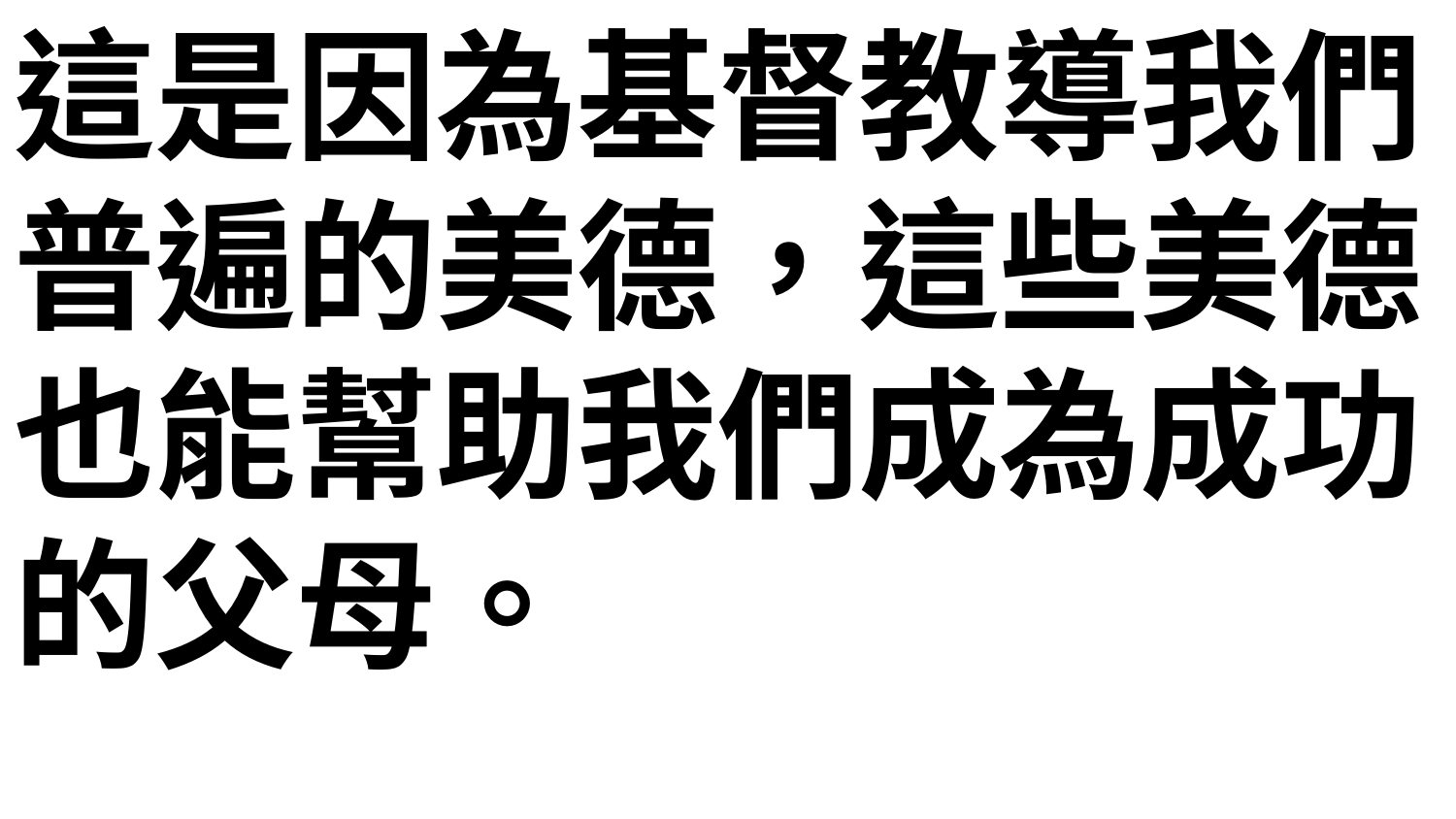

這是因為基督教導我們普遍的美德，這些美德也能幫助我們成為成功的父母。